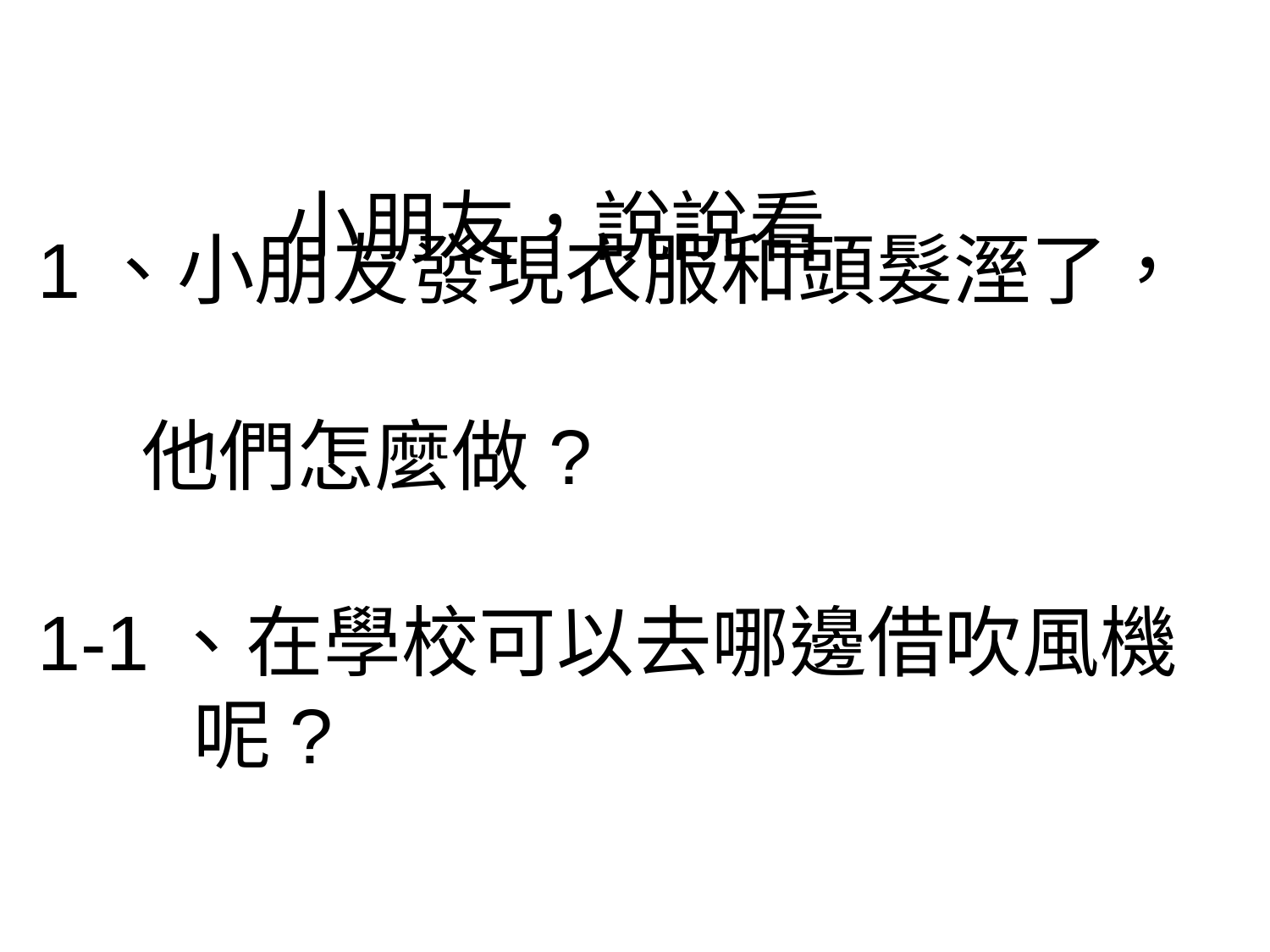

小朋友，說說看
# 1、小朋友發現衣服和頭髮溼了， 他們怎麼做? 1-1、在學校可以去哪邊借吹風機 呢?